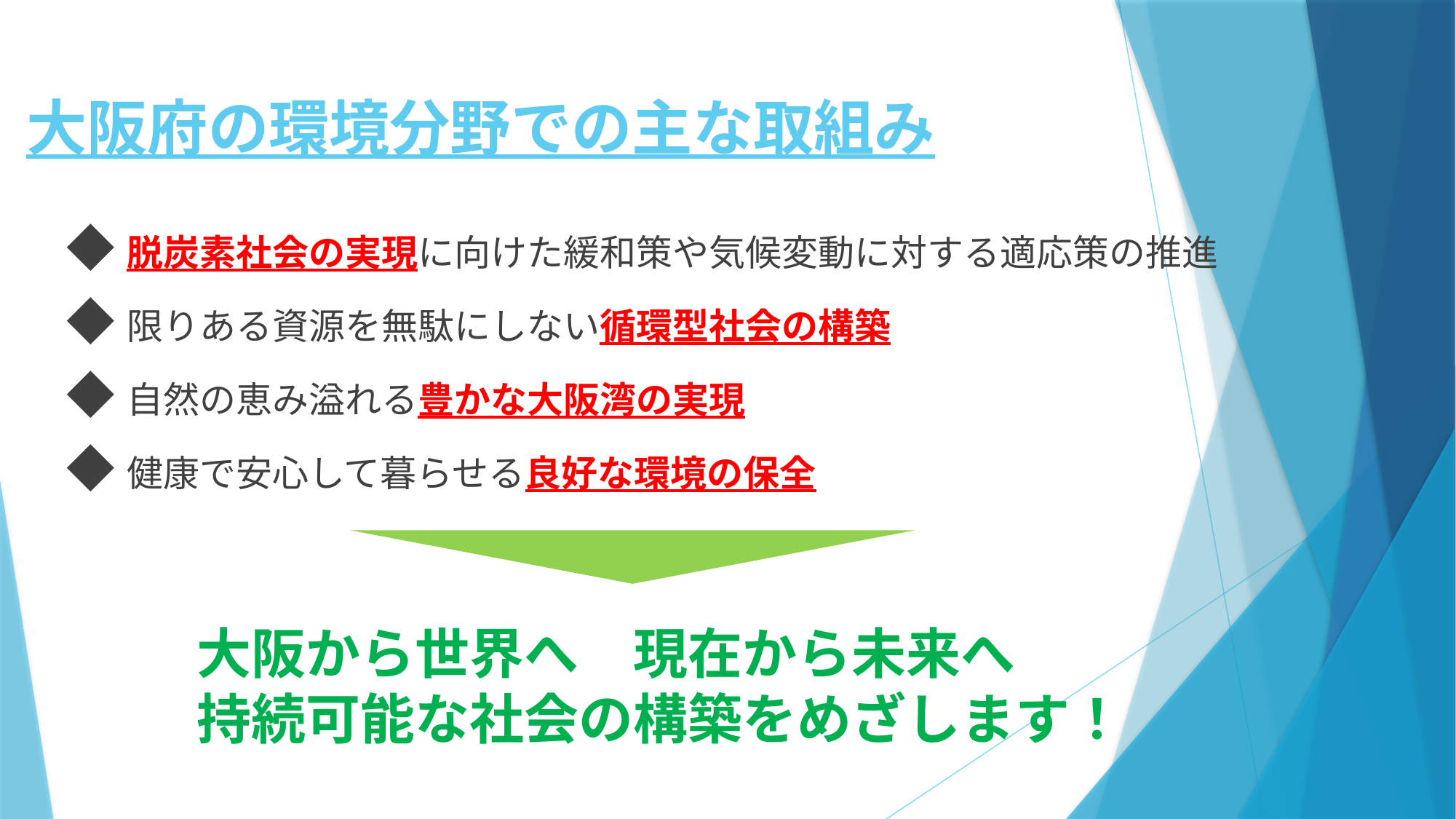

# 大阪府の環境分野での主な取組み
◆脱炭素社会の実現に向けた緩和策や気候変動に対する適応策の推進
◆限りある資源を無駄にしない循環型社会の構築
◆自然の恵み溢れる豊かな大阪湾の実現
◆健康で安心して暮らせる良好な環境の保全

大阪から世界へ　現在から未来へ
持続可能な社会の構築をめざします！